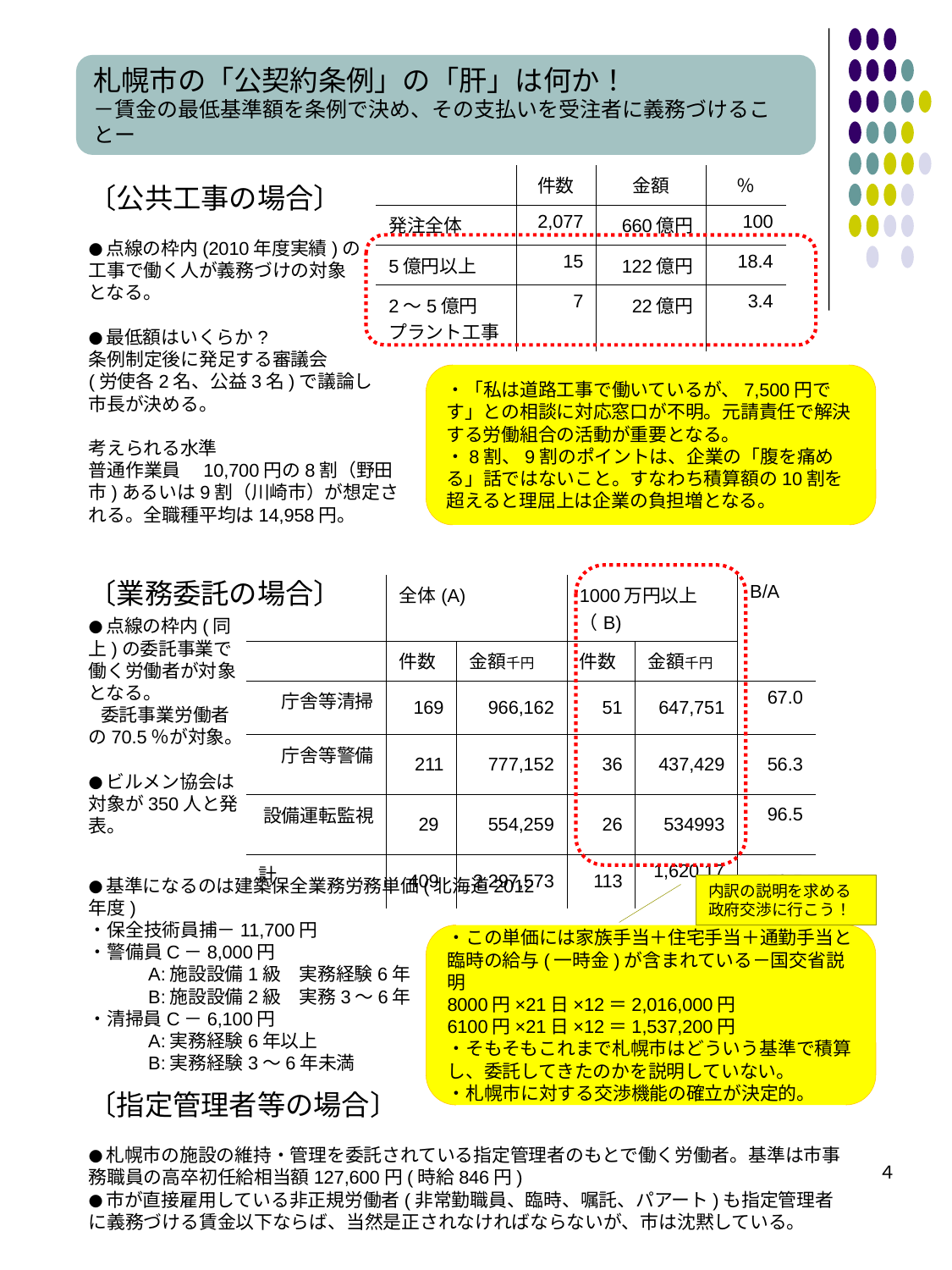

札幌市の「公契約条例」の「肝」は何か！
－賃金の最低基準額を条例で決め、その支払いを受注者に義務づけることー

〔公共工事の場合〕

●点線の枠内(2010年度実績)の
工事で働く人が義務づけの対象
となる。

●最低額はいくらか?
条例制定後に発足する審議会
(労使各2名、公益3名)で議論し
市長が決める。

考えられる水準
普通作業員　10,700円の8割（野田
市)あるいは9割（川崎市）が想定さ
れる。全職種平均は14,958円。

|  | 件数 | 金額 | ％ |
| --- | --- | --- | --- |
| 発注全体 | 2,077 | 660億円 | 100 |
| 5億円以上 | 15 | 122億円 | 18.4 |
| 2～5億円 プラント工事 | 7 | 22億円 | 3.4 |

・「私は道路工事で働いているが、7,500円です」との相談に対応窓口が不明。元請責任で解決する労働組合の活動が重要となる。
・8割、9割のポイントは、企業の「腹を痛める」話ではないこと。すなわち積算額の10割を超えると理屈上は企業の負担増となる。
〔業務委託の場合〕

|  | 全体(A) |  | 1000万円以上（B) |  | B/A |
| --- | --- | --- | --- | --- | --- |
|  | 件数 | 金額千円 | 件数 | 金額千円 |  |
| 庁舎等清掃 | 169 | 966,162 | 51 | 647,751 | 67.0 |
| 庁舎等警備 | 211 | 777,152 | 36 | 437,429 | 56.3 |
| 設備運転監視 | 29 | 554,259 | 26 | 534993 | 96.5 |
| 計 | 409 | 2,297,573 | 113 | 1,620,173 | 70.5 |

●点線の枠内(同上)の委託事業で働く労働者が対象となる。
  委託事業労働者の70.5％が対象。

●ビルメン協会は対象が350人と発表。

●基準になるのは建築保全業務労務単価(北海道2012年度)
・保全技術員捕－11,700円
・警備員C－8,000円
　　　A:施設設備1級　実務経験6年
　　　B:施設設備2級　実務3～6年
・清掃員C－6,100円
　　　A:実務経験6年以上
　　　B:実務経験3～6年未満

内訳の説明を求める政府交渉に行こう！
・この単価には家族手当＋住宅手当＋通勤手当と臨時の給与(一時金)が含まれている－国交省説明
8000円×21日×12＝2,016,000円
6100円×21日×12＝1,537,200円
・そもそもこれまで札幌市はどういう基準で積算し、委託してきたのかを説明していない。
・札幌市に対する交渉機能の確立が決定的。
〔指定管理者等の場合〕

●札幌市の施設の維持・管理を委託されている指定管理者のもとで働く労働者。基準は市事務職員の高卒初任給相当額127,600円(時給846円)
●市が直接雇用している非正規労働者(非常勤職員、臨時、嘱託、パアート)も指定管理者に義務づける賃金以下ならば、当然是正されなければならないが、市は沈黙している。
４